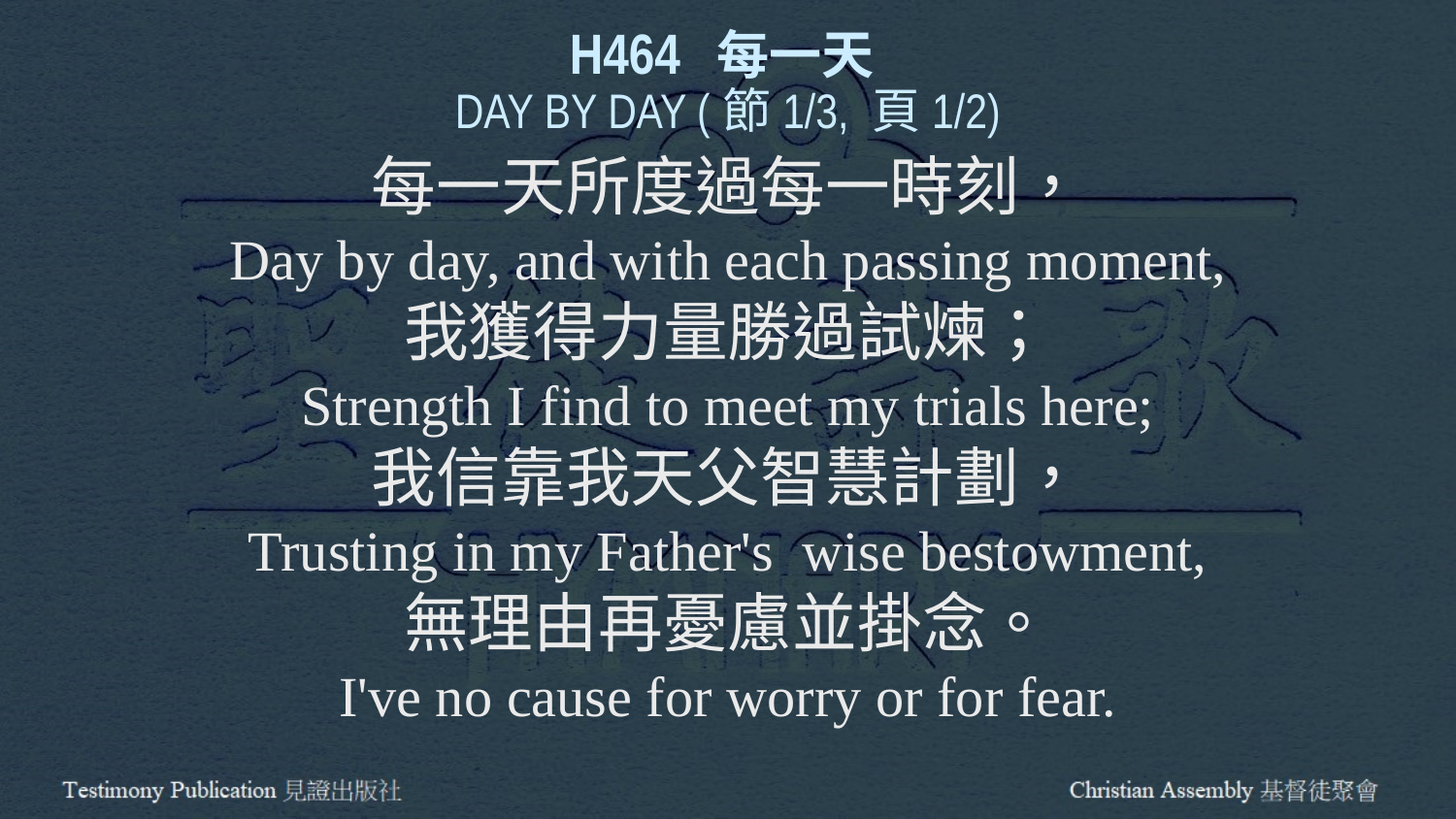

H464  每一天
DAY BY DAY (節1/3, 頁1/2)
每一天所度過每一時刻，
Day by day, and with each passing moment,
我獲得力量勝過試煉；
Strength I find to meet my trials here;
我信靠我天父智慧計劃，
Trusting in my Father's  wise bestowment,
無理由再憂慮並掛念。
I've no cause for worry or for fear.